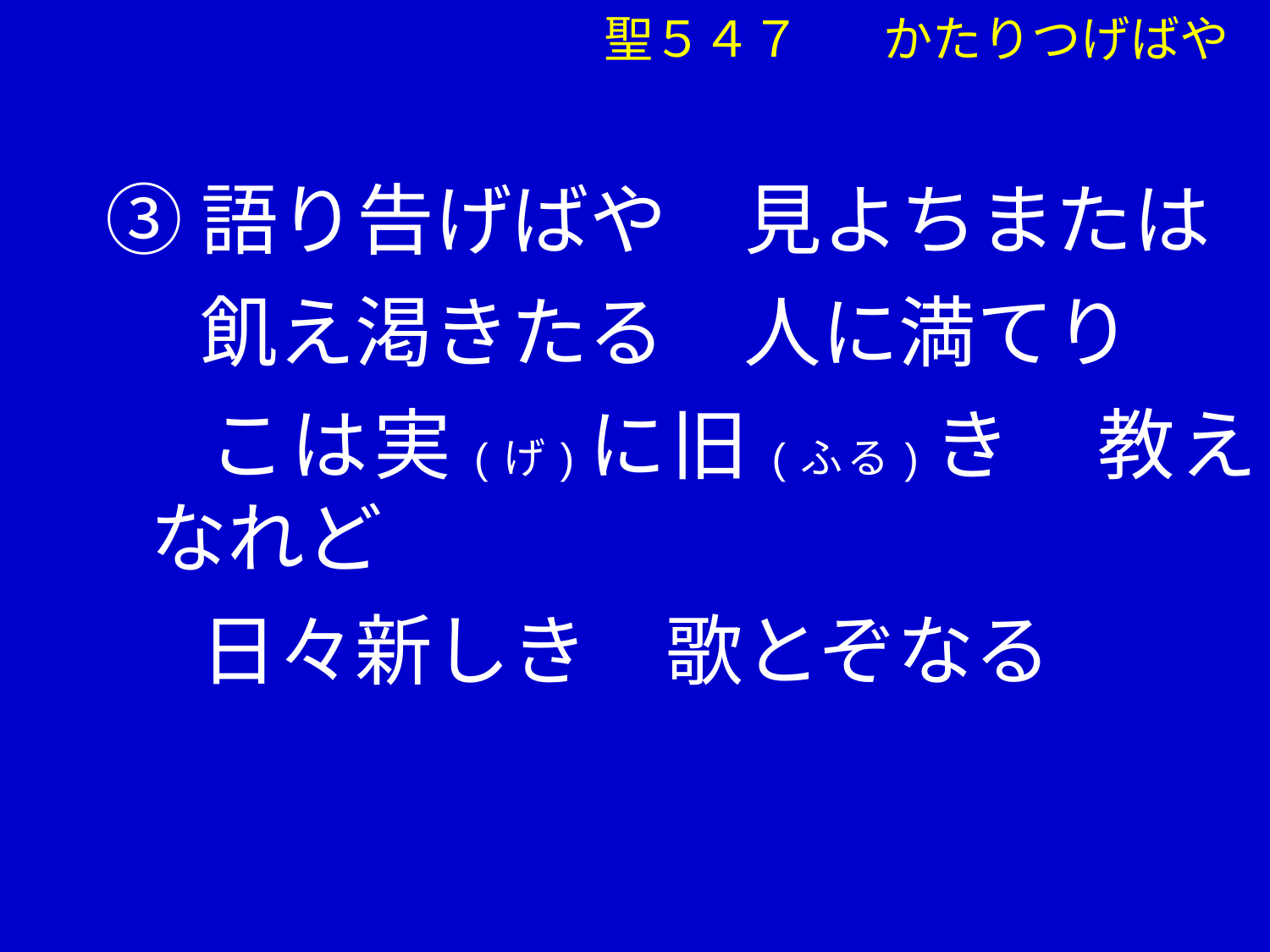

聖５４７   　かたりつげばや
③語り告げばや　見よちまたは
　 飢え渇きたる　人に満てり
　 こは実(げ)に旧(ふる)き　教えなれど
　 日々新しき　歌とぞなる